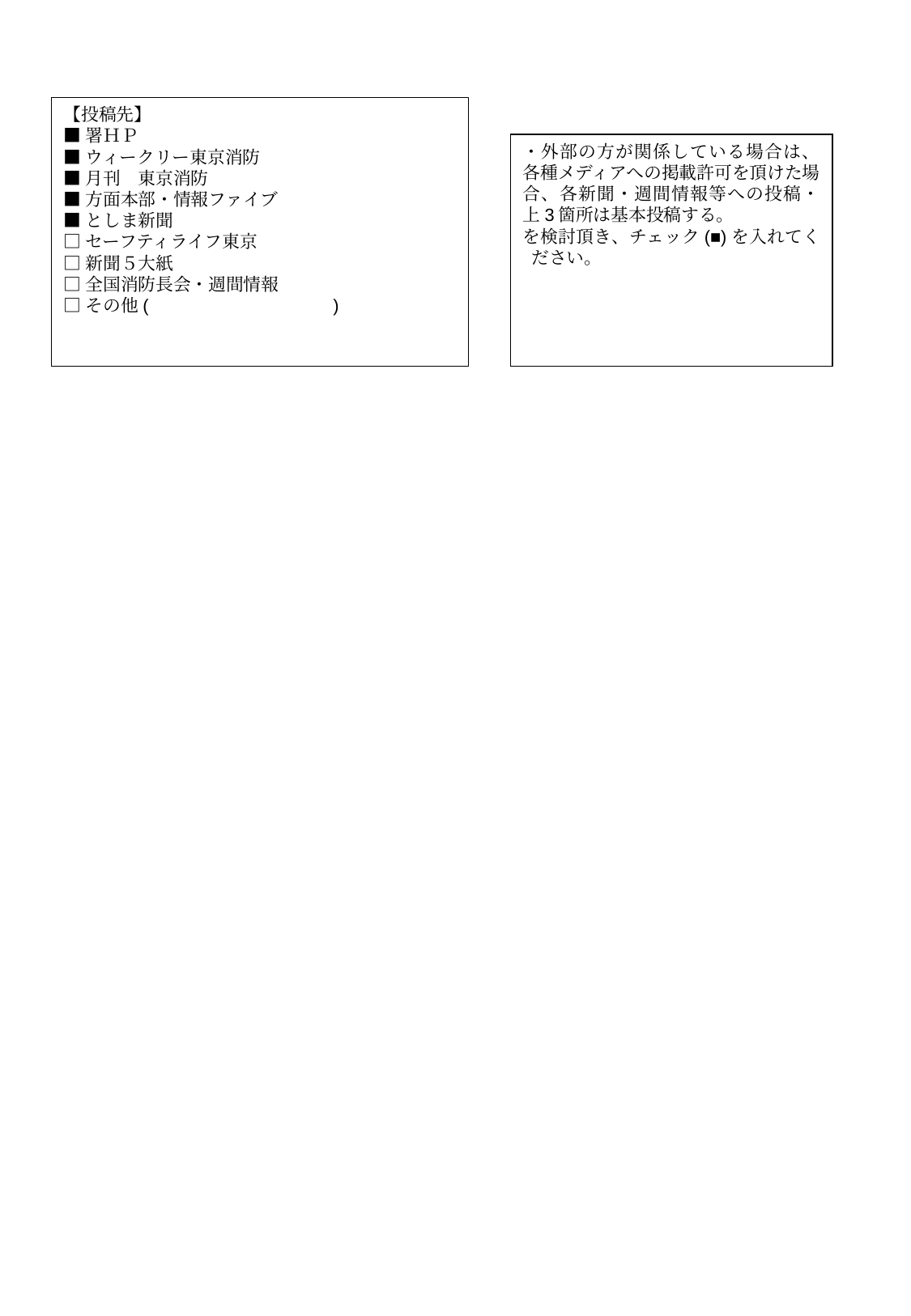

【投稿先】
■署ＨＰ
■ウィークリー東京消防
■月刊　東京消防
■方面本部・情報ファイブ
■としま新聞
□セーフティライフ東京
□新聞５大紙
□全国消防長会・週間情報
□その他(　　　　　　　　　　)
・外部の方が関係している場合は、各種メディアへの掲載許可を頂けた場合、各新聞・週間情報等への投稿・上3箇所は基本投稿する。
を検討頂き、チェック(■)を入れてください。